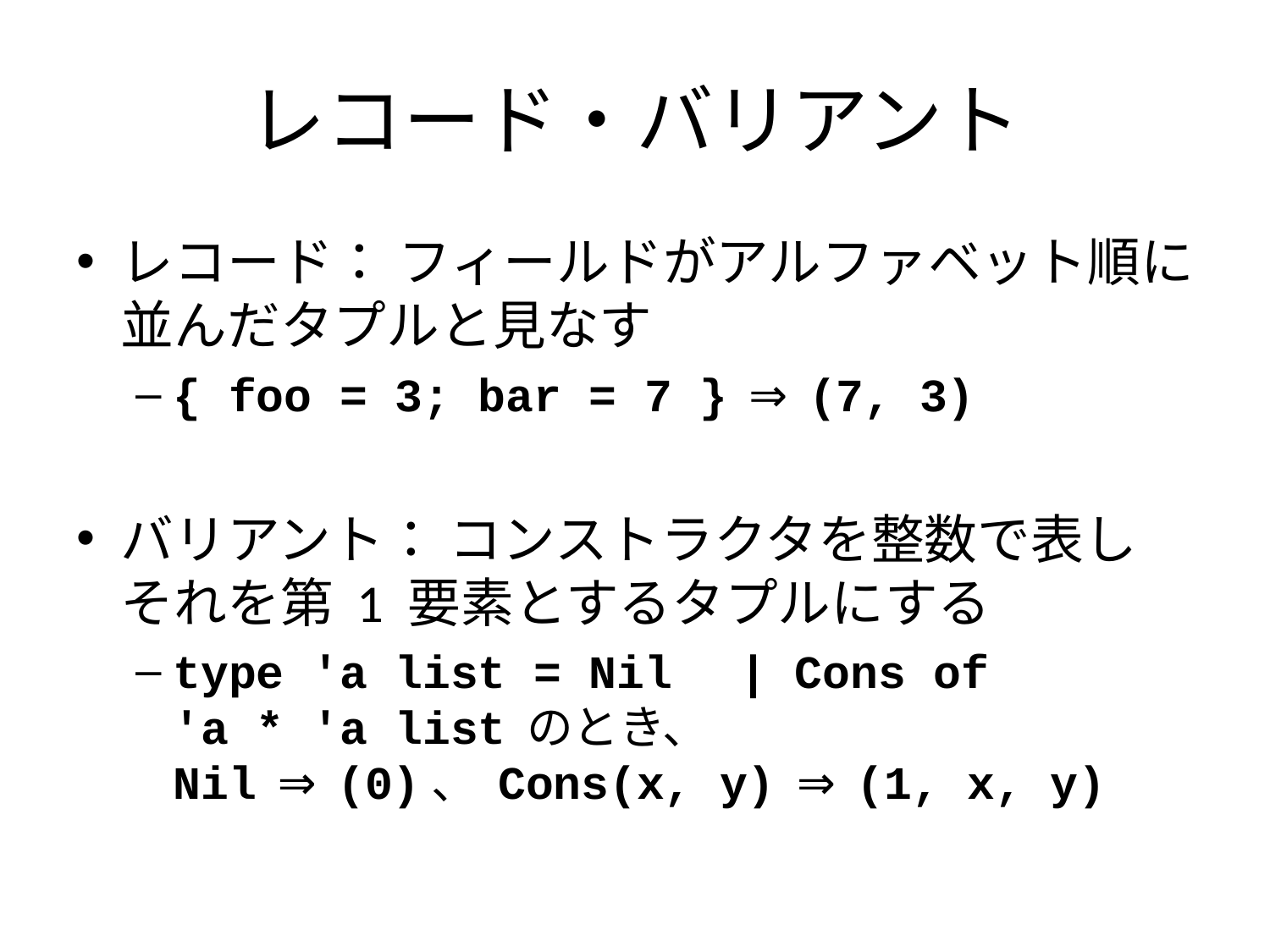

# レコード・バリアント
レコード： フィールドがアルファベット順に
並んだタプルと見なす
{ foo = 3; bar = 7 }  ⇒  (7, 3)

バリアント： コンストラクタを整数で表し
それを第 1 要素とするタプルにする
type 'a list = Nil　| Cons of
'a * 'a list のとき、
Nil  ⇒  (0)、 Cons(x, y)  ⇒  (1, x, y)